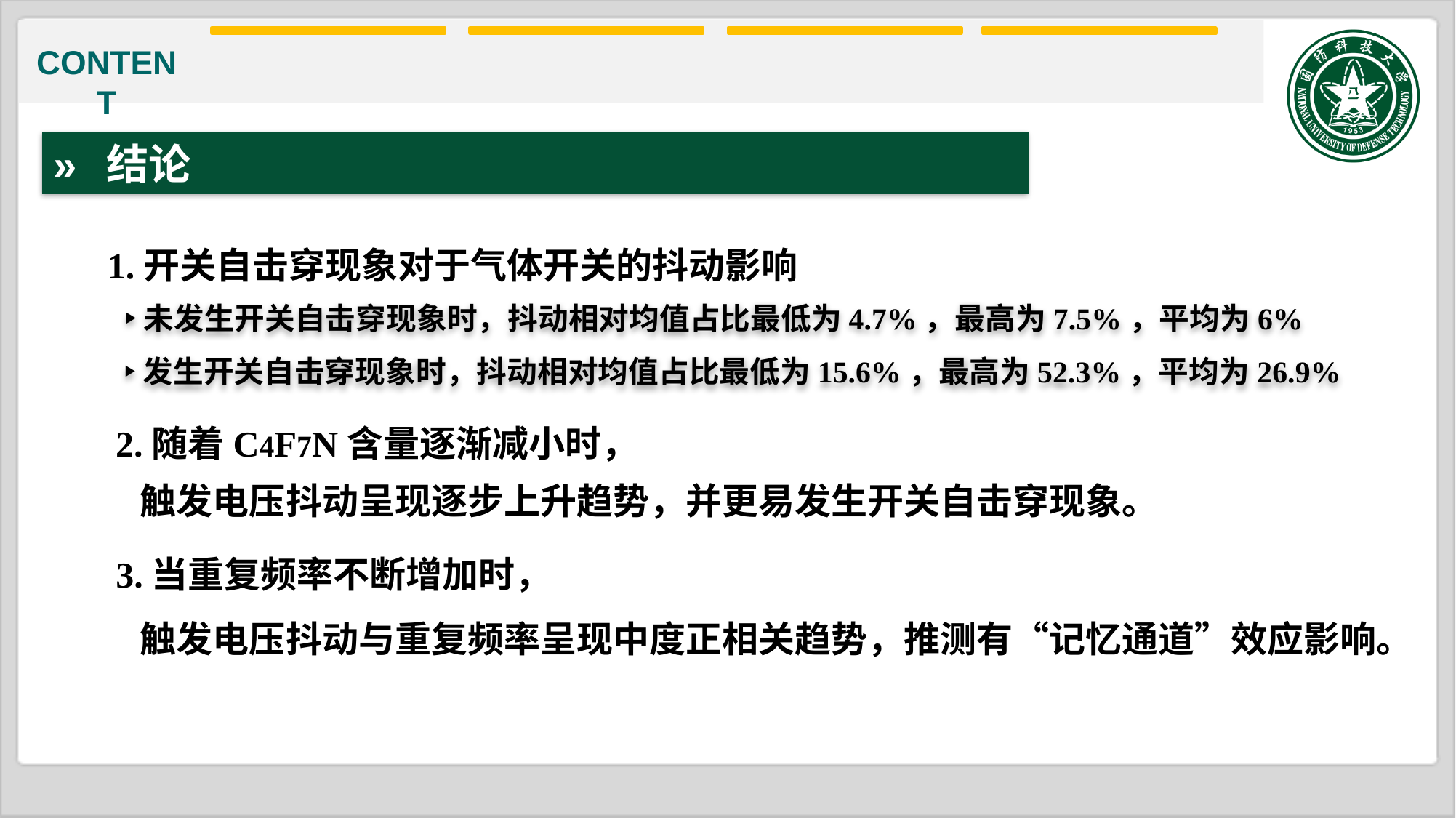

»  结论
1.开关自击穿现象对于气体开关的抖动影响
‣未发生开关自击穿现象时，抖动相对均值占比最低为4.7%，最高为7.5%，平均为6%
‣发生开关自击穿现象时，抖动相对均值占比最低为15.6%，最高为52.3%，平均为26.9%
2.随着C4F7N含量逐渐减小时，
触发电压抖动呈现逐步上升趋势，并更易发生开关自击穿现象。
3.当重复频率不断增加时，
触发电压抖动与重复频率呈现中度正相关趋势，推测有“记忆通道”效应影响。